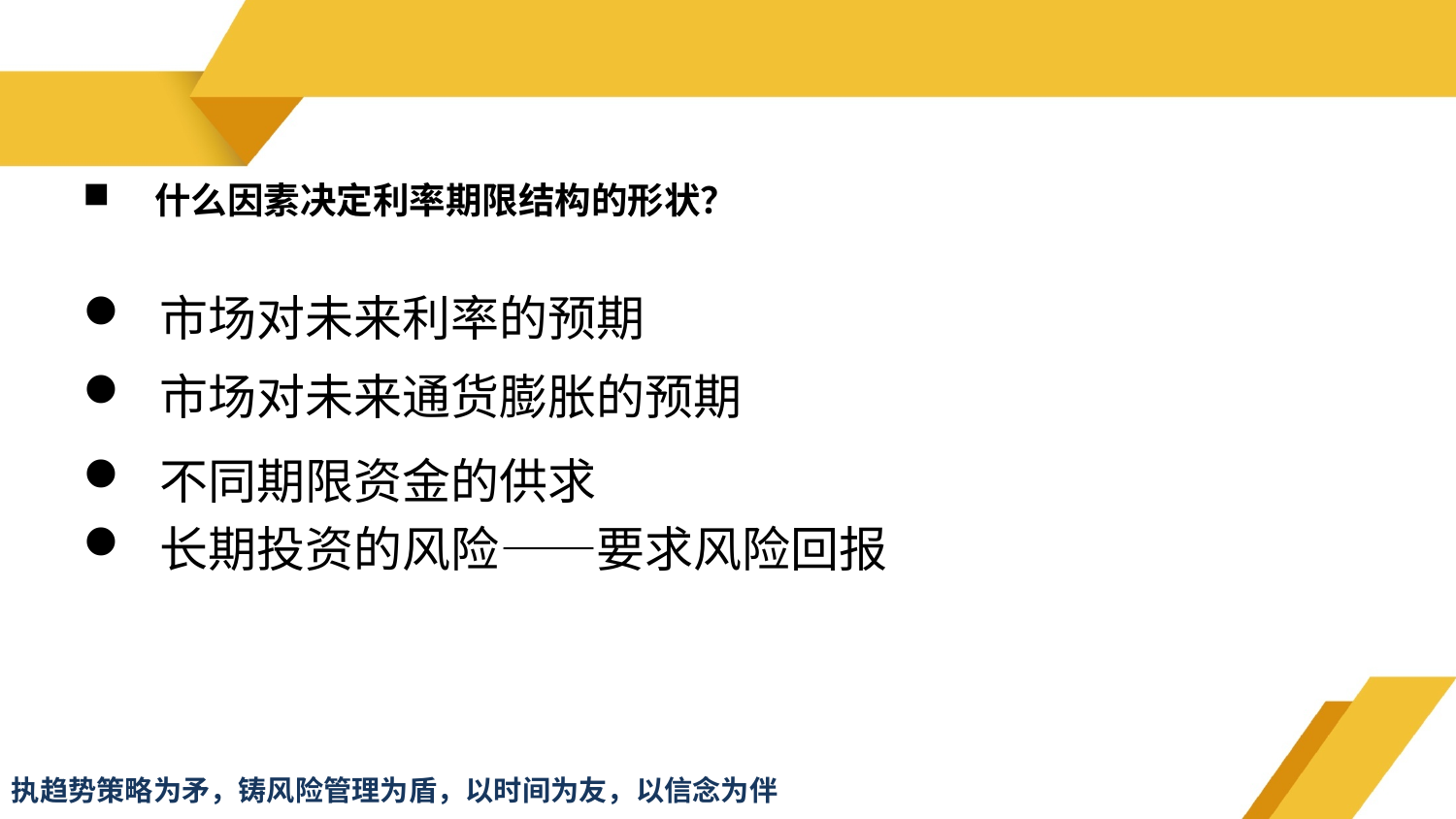

什么因素决定利率期限结构的形状？

 市场对未来利率的预期
 市场对未来通货膨胀的预期
 不同期限资金的供求
 长期投资的风险——要求风险回报